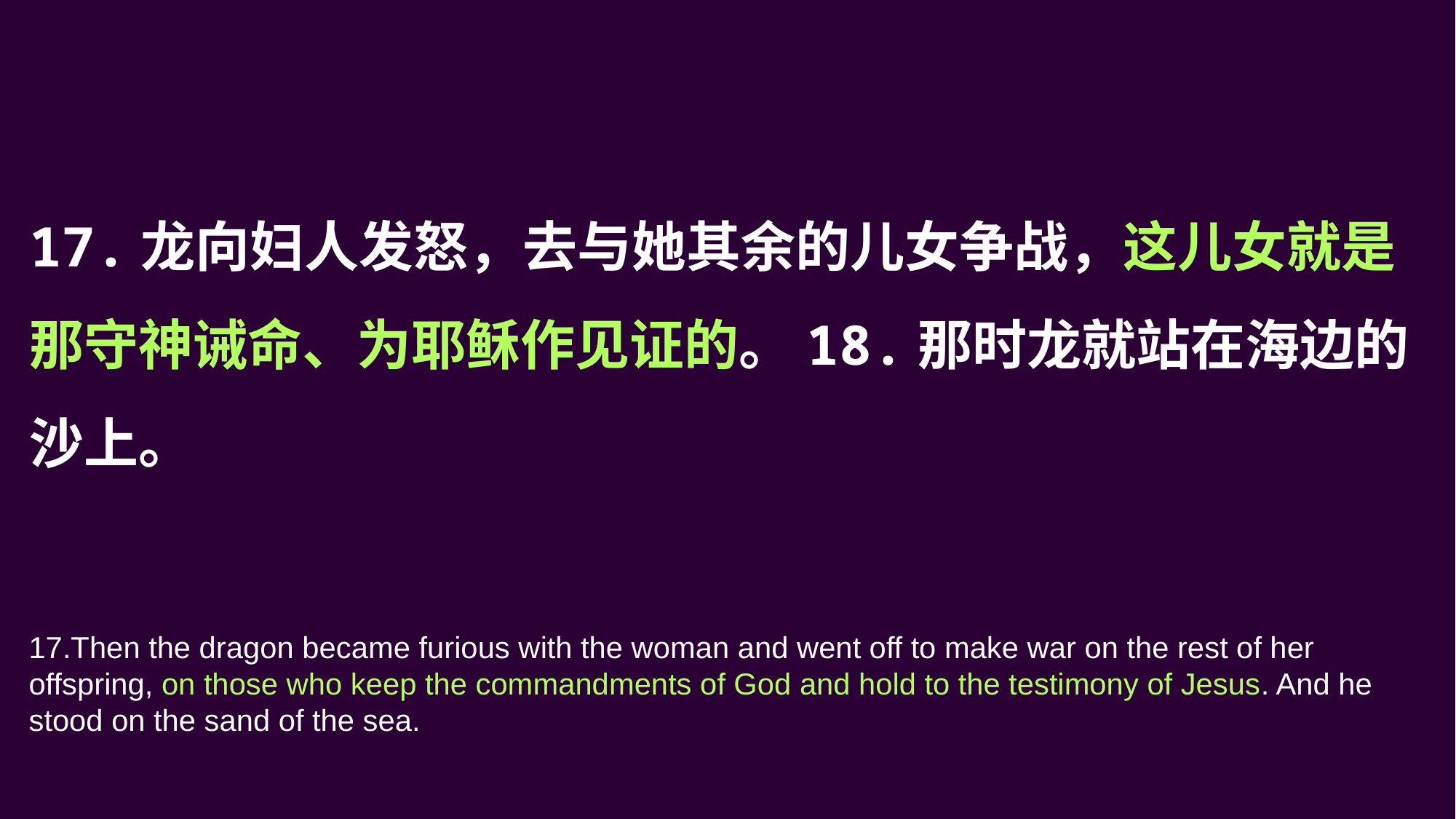

17.龙向妇人发怒，去与她其余的儿女争战，这儿女就是那守神诫命、为耶稣作见证的。18.那时龙就站在海边的沙上。

17.Then the dragon became furious with the woman and went off to make war on the rest of her offspring, on those who keep the commandments of God and hold to the testimony of Jesus. And he stood on the sand of the sea.